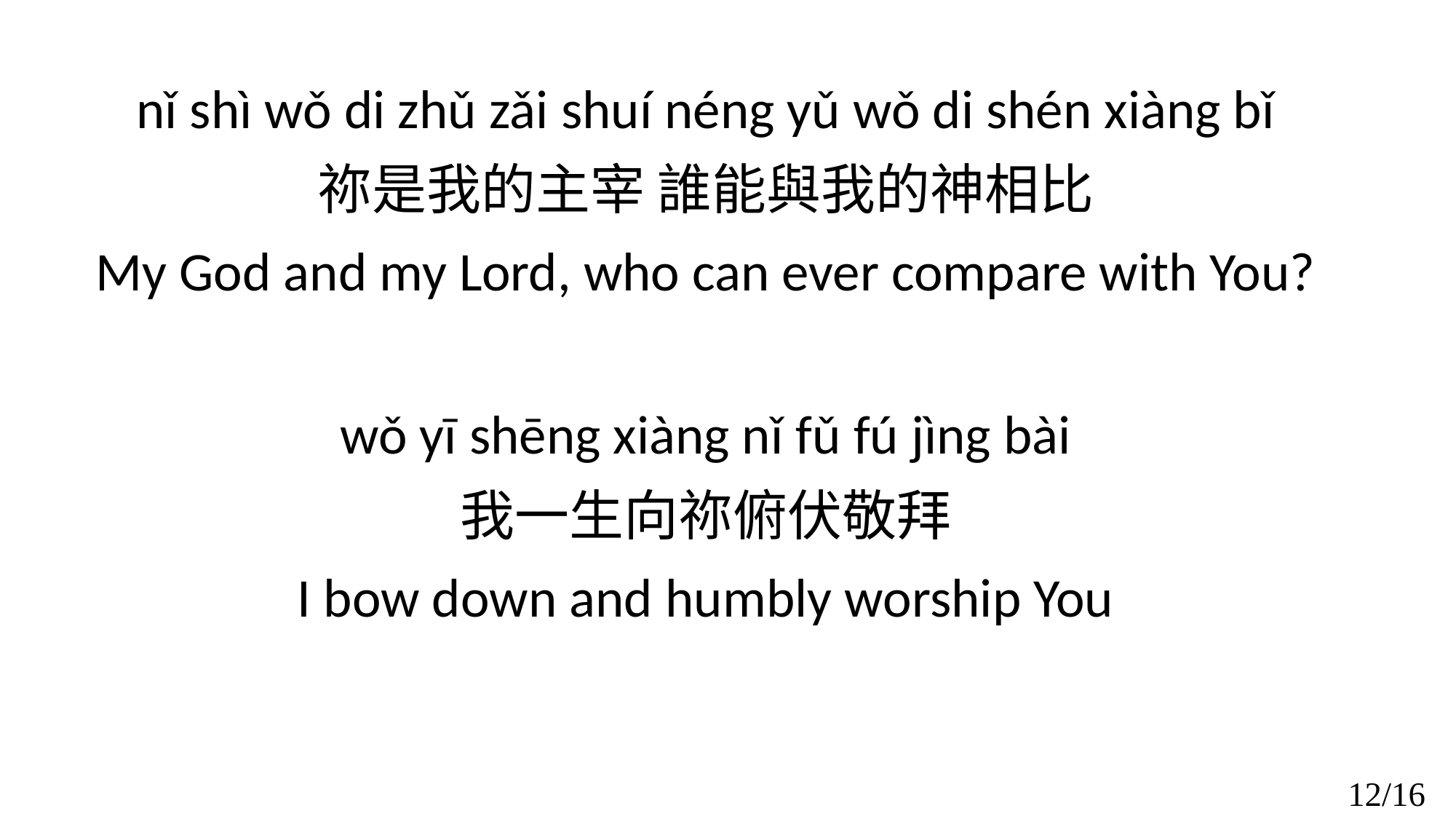

nǐ shì wǒ di zhǔ zǎi shuí néng yǔ wǒ di shén xiàng bǐ
祢是我的主宰 誰能與我的神相比
My God and my Lord, who can ever compare with You?

wǒ yī shēng xiàng nǐ fǔ fú jìng bài
我一生向祢俯伏敬拜
I bow down and humbly worship You
12/16